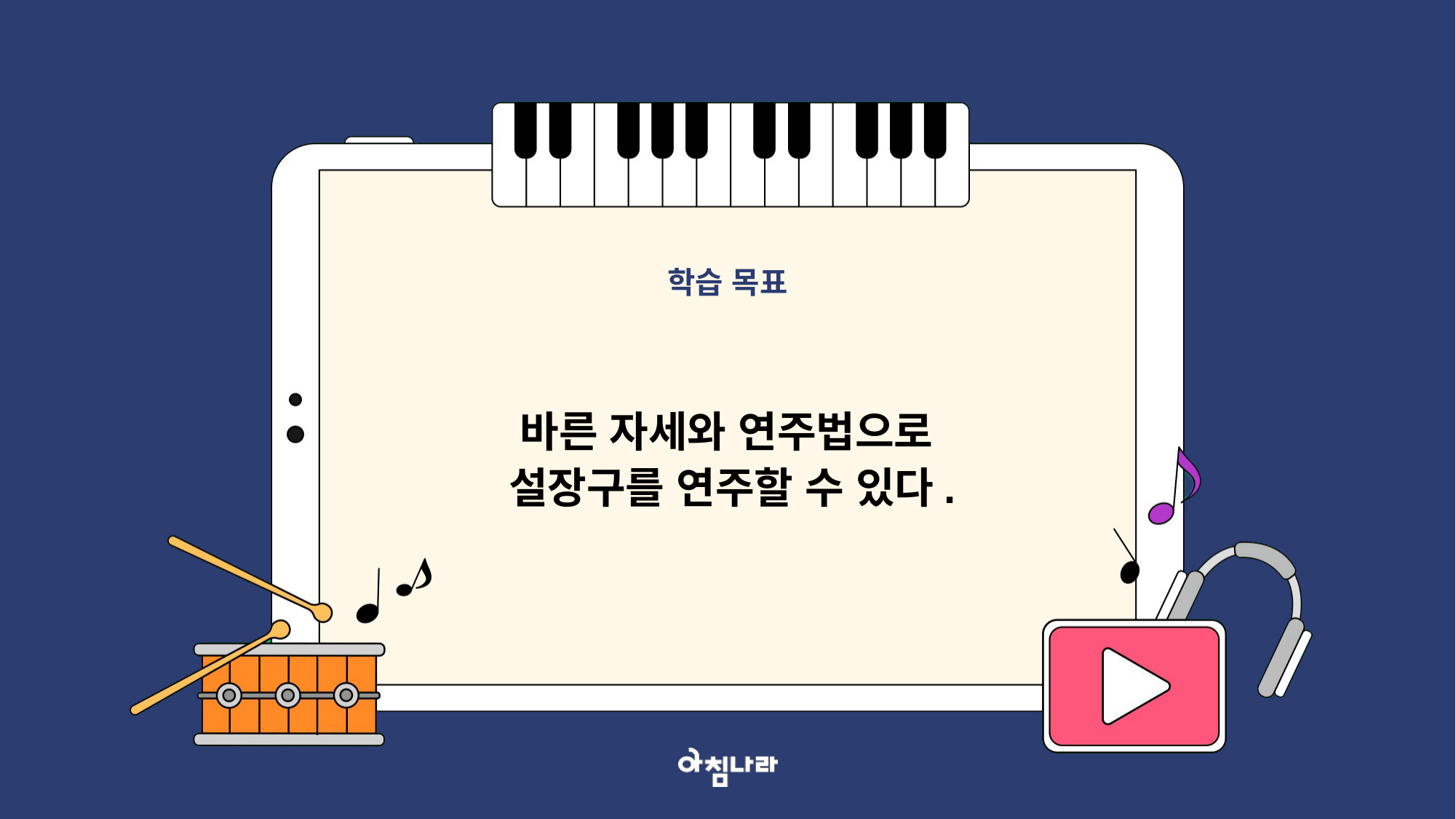

학습 목표
바른 자세와 연주법으로
설장구를 연주할 수 있다.